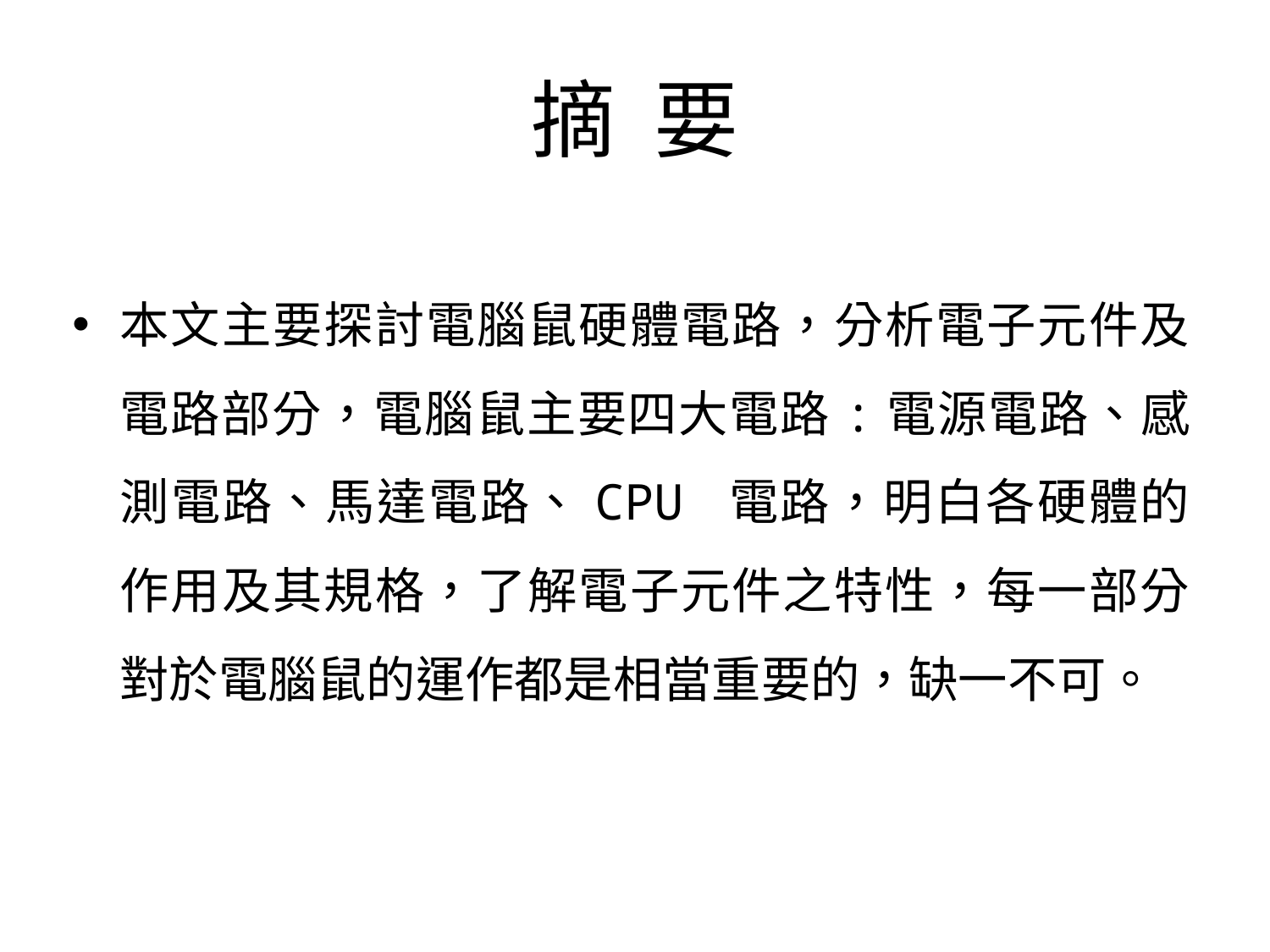

# 摘  要
本文主要探討電腦鼠硬體電路，分析電子元件及電路部分，電腦鼠主要四大電路:電源電路、感測電路、馬達電路、CPU 電路，明白各硬體的作用及其規格，了解電子元件之特性，每一部分對於電腦鼠的運作都是相當重要的，缺一不可。